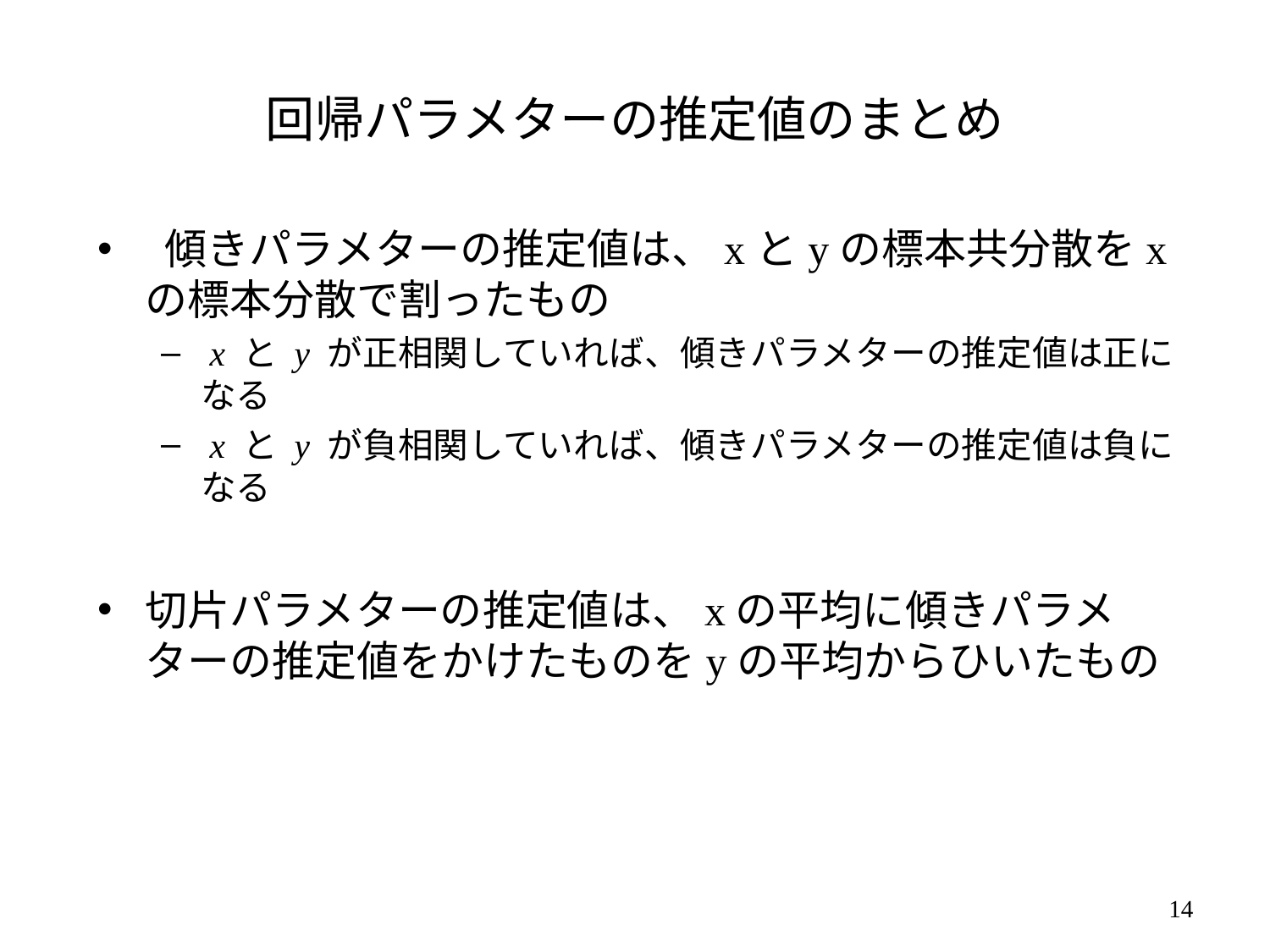

# 回帰パラメターの推定値のまとめ
 傾きパラメターの推定値は、xとyの標本共分散をxの標本分散で割ったもの
 x と y が正相関していれば、傾きパラメターの推定値は正になる
 x と y が負相関していれば、傾きパラメターの推定値は負になる

切片パラメターの推定値は、xの平均に傾きパラメターの推定値をかけたものをyの平均からひいたもの
14